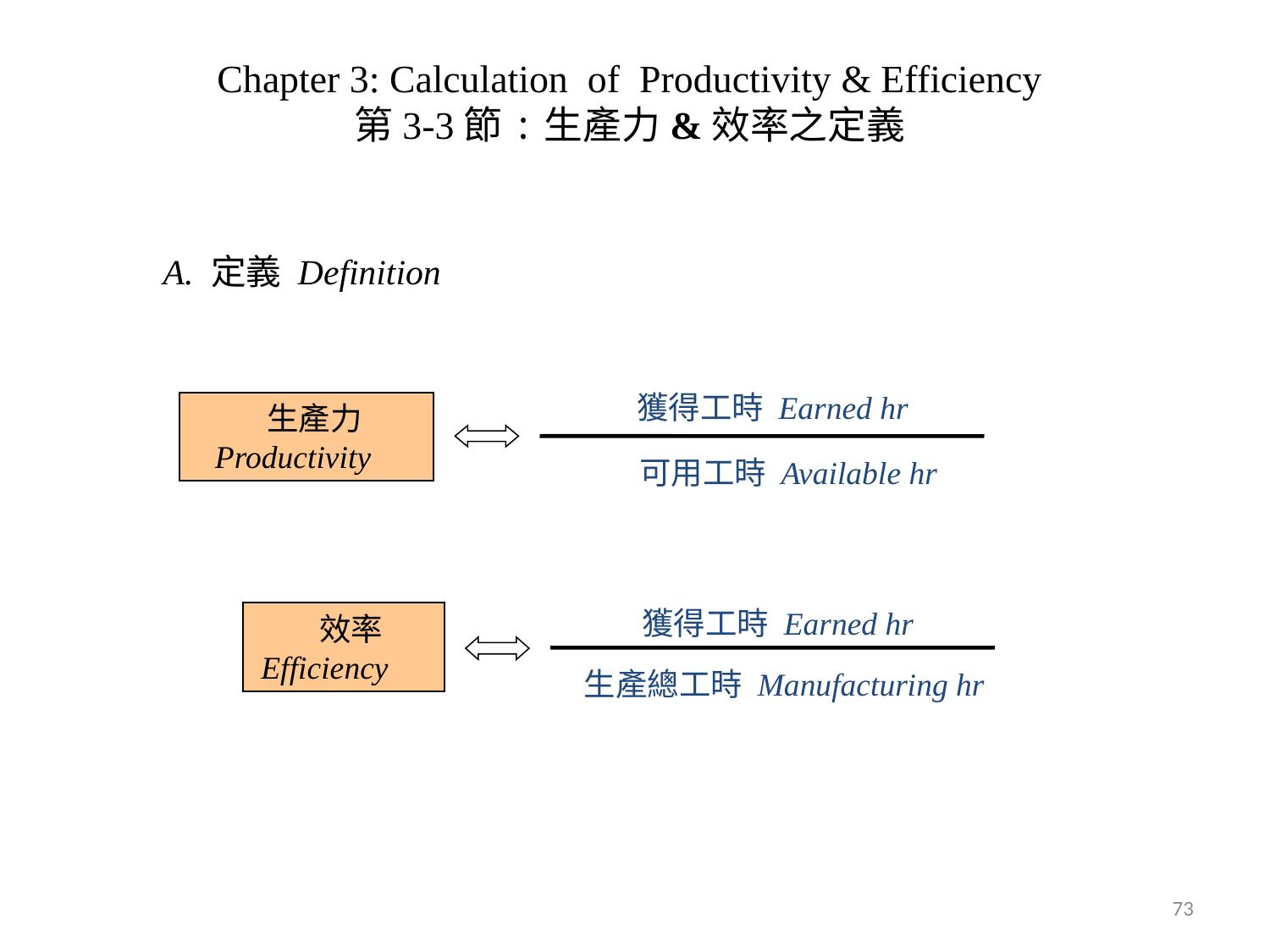

# Chapter 3: Calculation  of  Productivity & Efficiency 第3-3節:生產力&效率之定義
A. 定義 Definition
獲得工時 Earned hr
 生產力
Productivity

可用工時 Available hr
獲得工時 Earned hr
 效率
Efficiency

生產總工時 Manufacturing hr

73